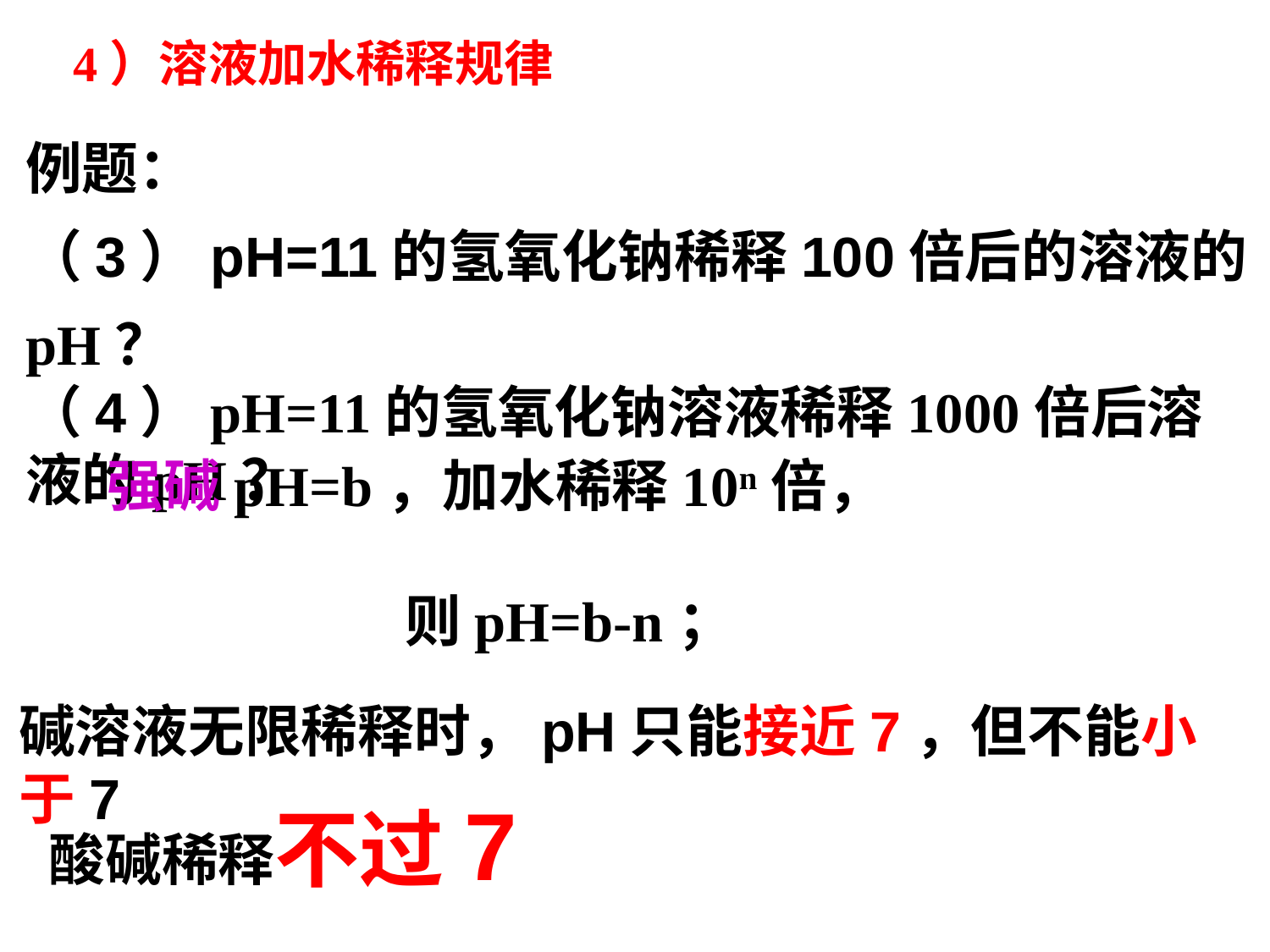

4）溶液加水稀释规律
例题：
（3）pH=11的氢氧化钠稀释100倍后的溶液的pH？
（4）pH=11的氢氧化钠溶液稀释1000倍后溶液的pH？
强碱pH=b，加水稀释10n倍，

                      则pH=b-n；
碱溶液无限稀释时，pH只能接近7，但不能小于7
酸碱稀释不过7